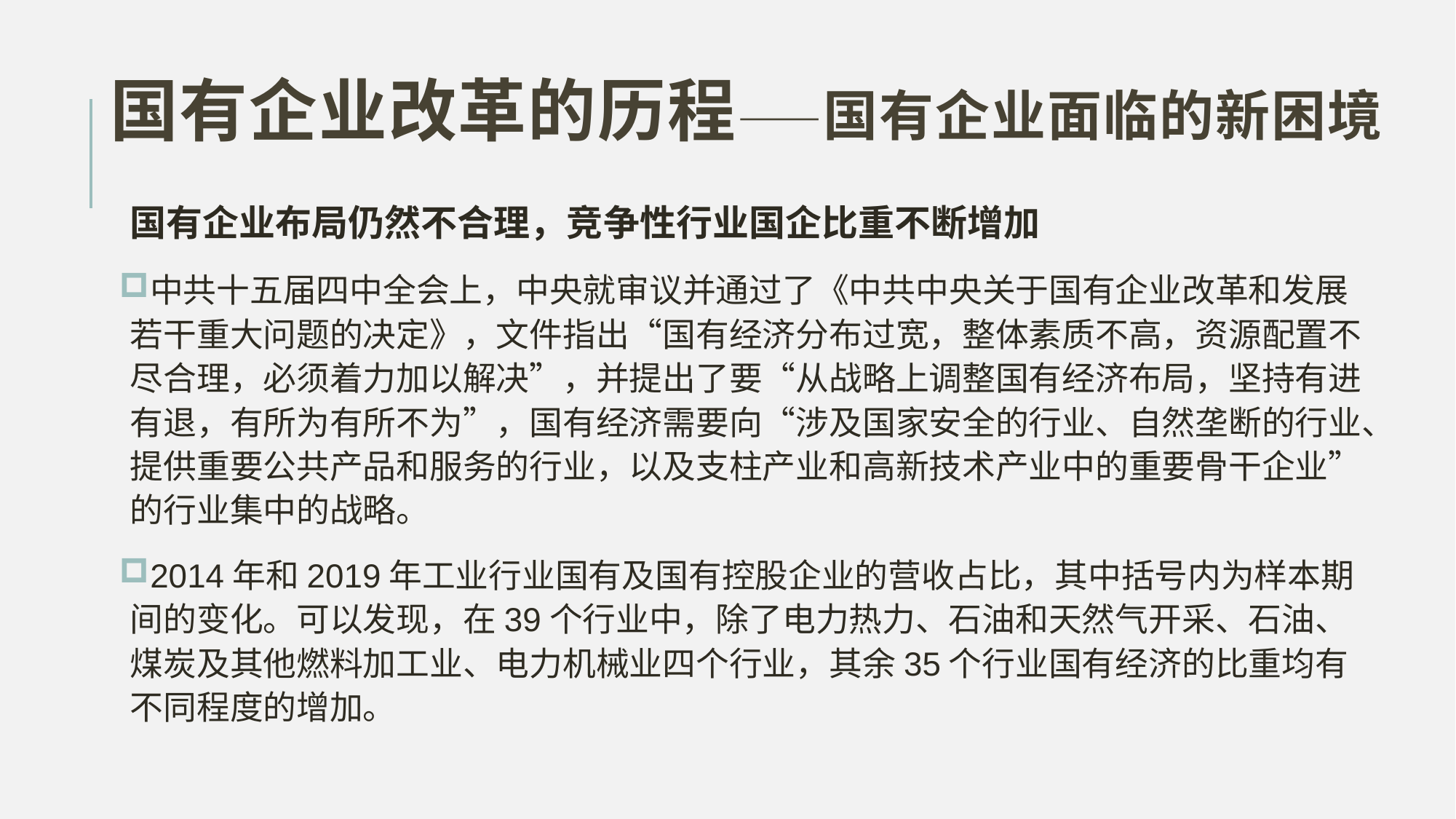

# 国有企业改革的历程——国有企业面临的新困境
国有企业布局仍然不合理，竞争性行业国企比重不断增加
中共十五届四中全会上，中央就审议并通过了《中共中央关于国有企业改革和发展若干重大问题的决定》，文件指出“国有经济分布过宽，整体素质不高，资源配置不尽合理，必须着力加以解决”，并提出了要“从战略上调整国有经济布局，坚持有进有退，有所为有所不为”，国有经济需要向“涉及国家安全的行业、自然垄断的行业、提供重要公共产品和服务的行业，以及支柱产业和高新技术产业中的重要骨干企业”的行业集中的战略。
2014年和2019年工业行业国有及国有控股企业的营收占比，其中括号内为样本期间的变化。可以发现，在39个行业中，除了电力热力、石油和天然气开采、石油、煤炭及其他燃料加工业、电力机械业四个行业，其余35个行业国有经济的比重均有不同程度的增加。